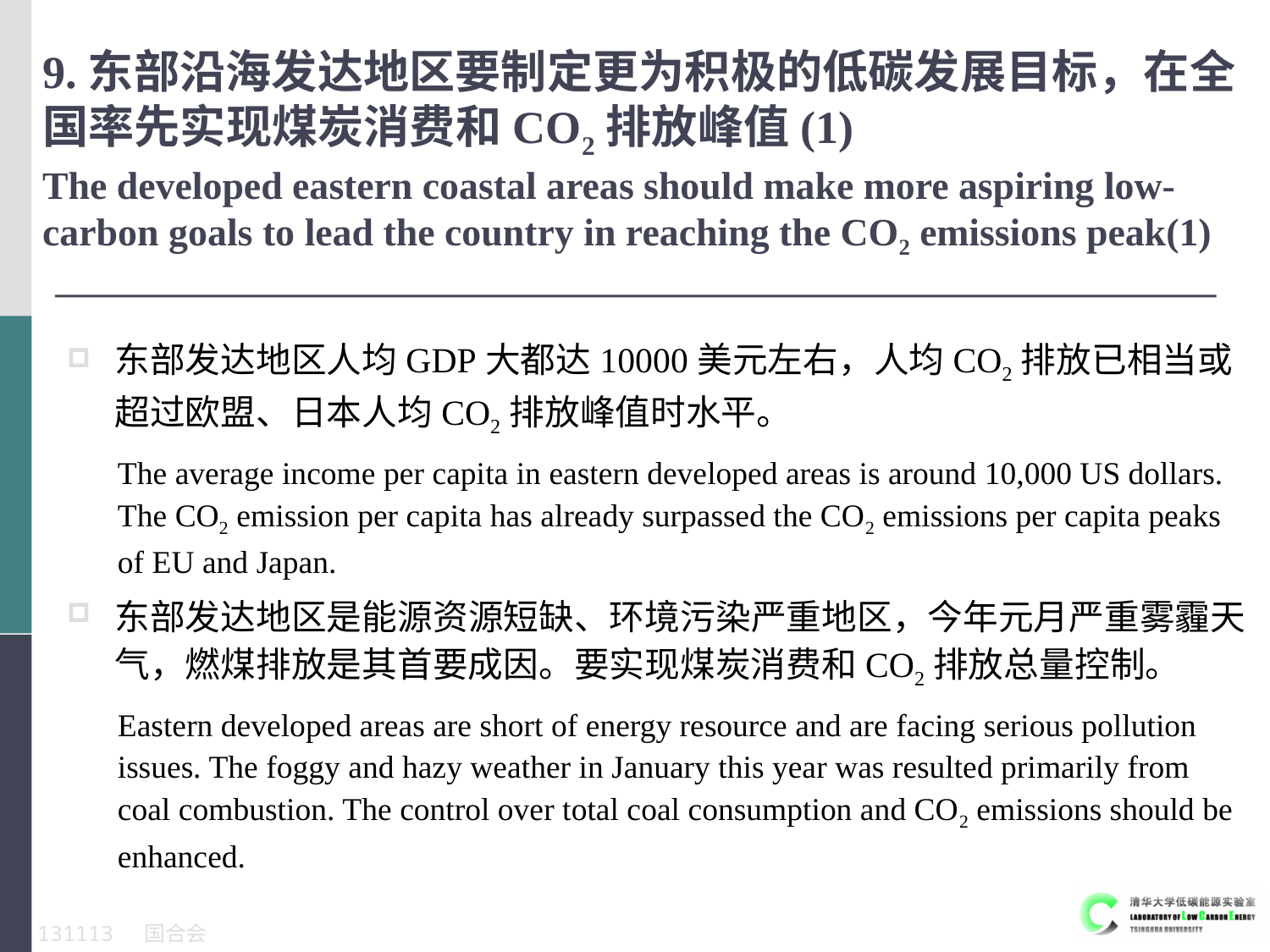

9.东部沿海发达地区要制定更为积极的低碳发展目标，在全国率先实现煤炭消费和CO2排放峰值(1)
The developed eastern coastal areas should make more aspiring low-carbon goals to lead the country in reaching the CO2 emissions peak(1)
东部发达地区人均GDP大都达10000美元左右，人均CO2排放已相当或超过欧盟、日本人均CO2排放峰值时水平。
The average income per capita in eastern developed areas is around 10,000 US dollars. The CO2 emission per capita has already surpassed the CO2 emissions per capita peaks of EU and Japan.
东部发达地区是能源资源短缺、环境污染严重地区，今年元月严重雾霾天气，燃煤排放是其首要成因。要实现煤炭消费和CO2排放总量控制。
Eastern developed areas are short of energy resource and are facing serious pollution issues. The foggy and hazy weather in January this year was resulted primarily from coal combustion. The control over total coal consumption and CO2 emissions should be enhanced.